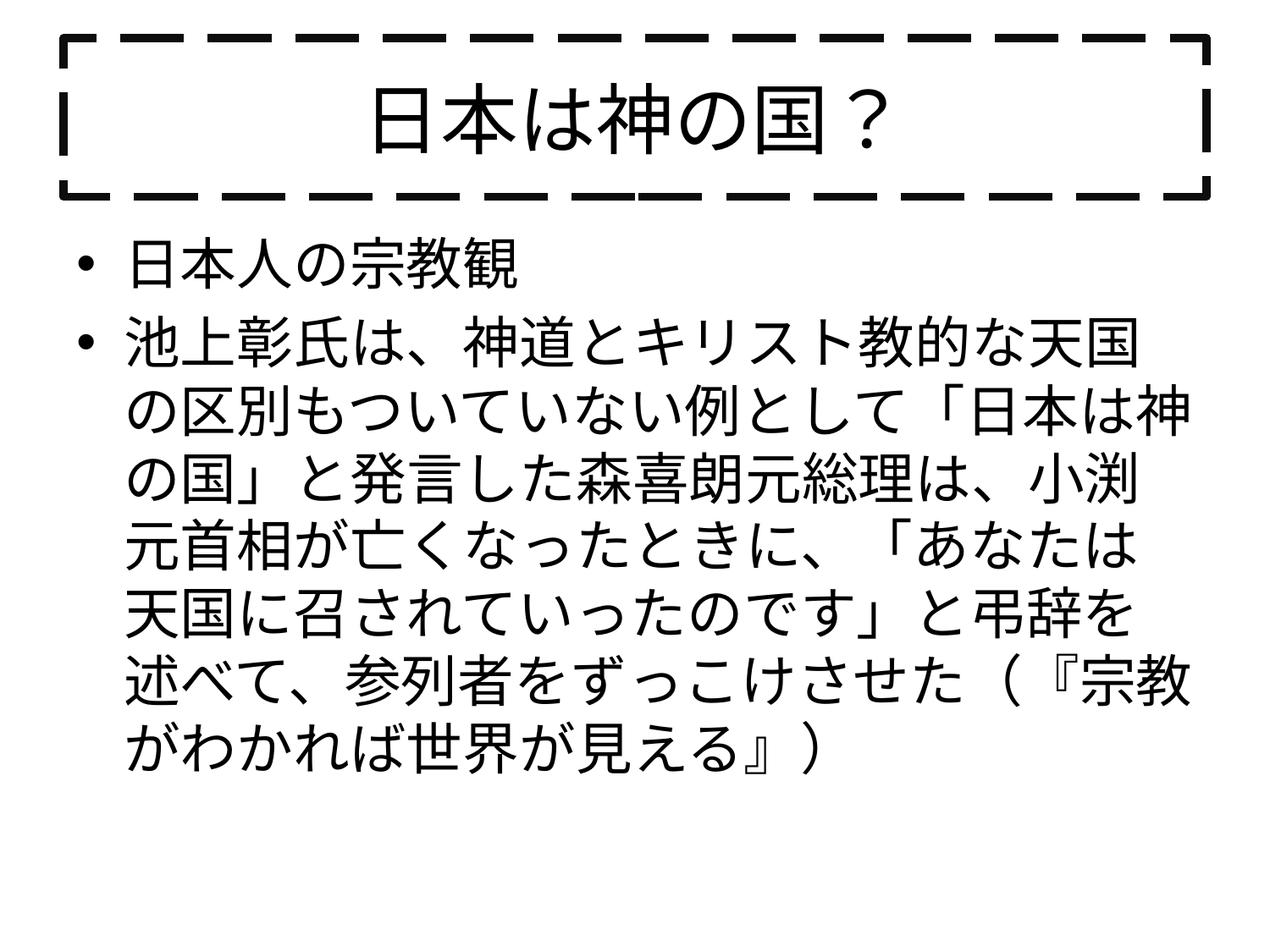

# 日本は神の国？
日本人の宗教観
池上彰氏は、神道とキリスト教的な天国の区別もついていない例として「日本は神の国」と発言した森喜朗元総理は、小渕元首相が亡くなったときに、「あなたは天国に召されていったのです」と弔辞を述べて、参列者をずっこけさせた（『宗教がわかれば世界が見える』）